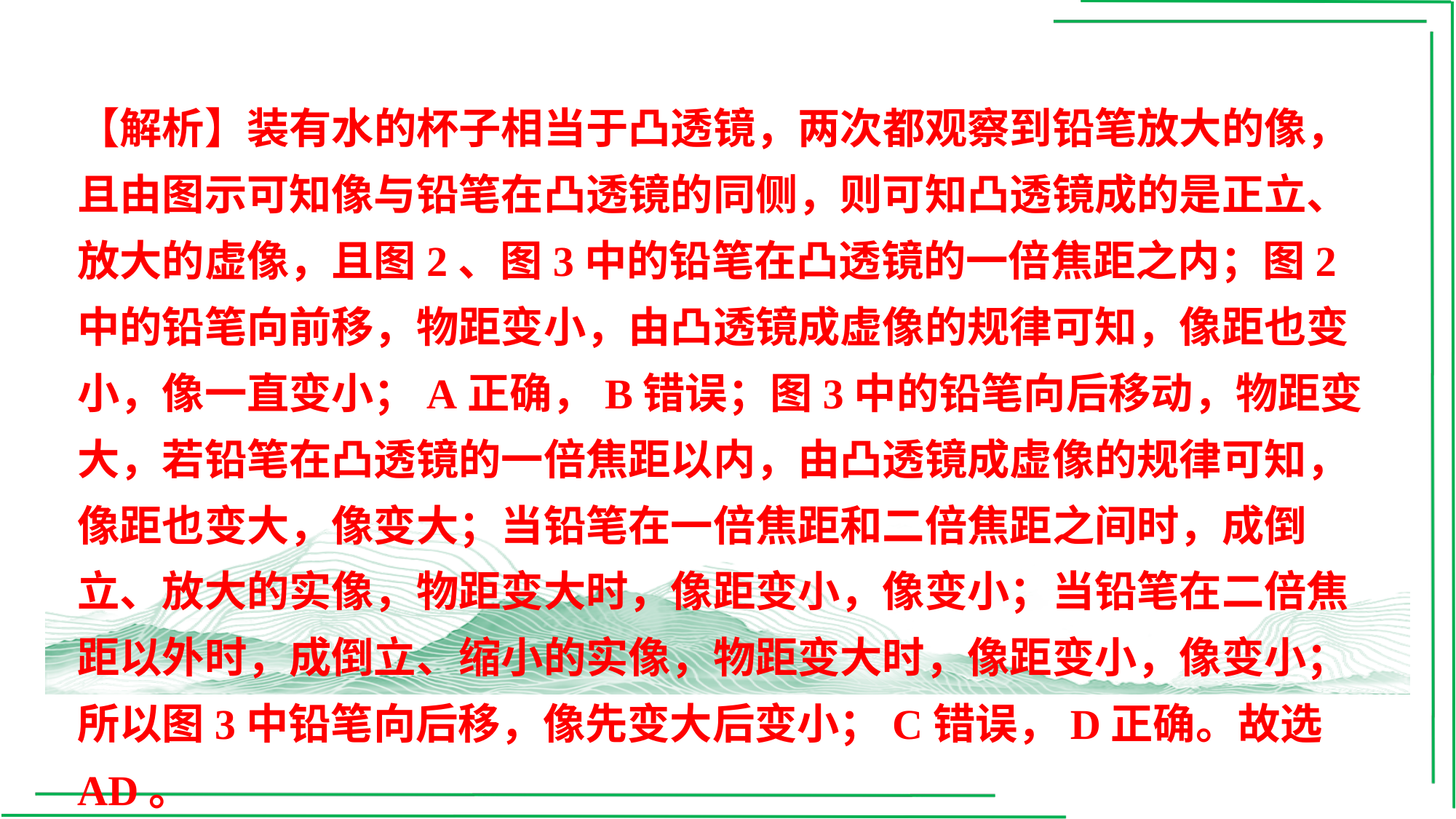

【解析】装有水的杯子相当于凸透镜，两次都观察到铅笔放大的像，且由图示可知像与铅笔在凸透镜的同侧，则可知凸透镜成的是正立、放大的虚像，且图2、图3中的铅笔在凸透镜的一倍焦距之内；图2中的铅笔向前移，物距变小，由凸透镜成虚像的规律可知，像距也变小，像一直变小；A正确，B错误；图3中的铅笔向后移动，物距变大，若铅笔在凸透镜的一倍焦距以内，由凸透镜成虚像的规律可知，像距也变大，像变大；当铅笔在一倍焦距和二倍焦距之间时，成倒立、放大的实像，物距变大时，像距变小，像变小；当铅笔在二倍焦距以外时，成倒立、缩小的实像，物距变大时，像距变小，像变小；所以图3中铅笔向后移，像先变大后变小；C错误，D正确。故选AD。